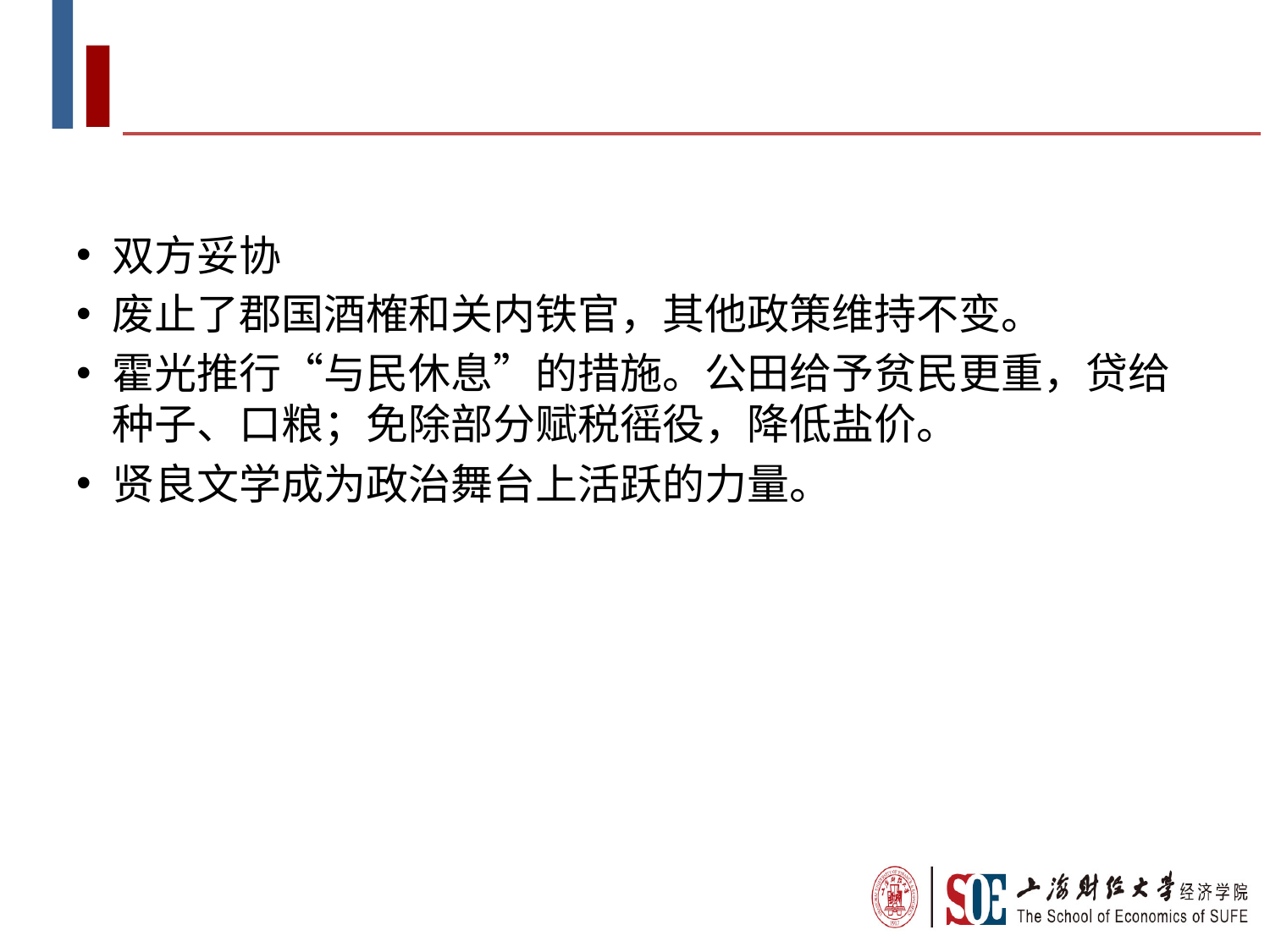

#
双方妥协
废止了郡国酒榷和关内铁官，其他政策维持不变。
霍光推行“与民休息”的措施。公田给予贫民更重，贷给种子、口粮；免除部分赋税徭役，降低盐价。
贤良文学成为政治舞台上活跃的力量。